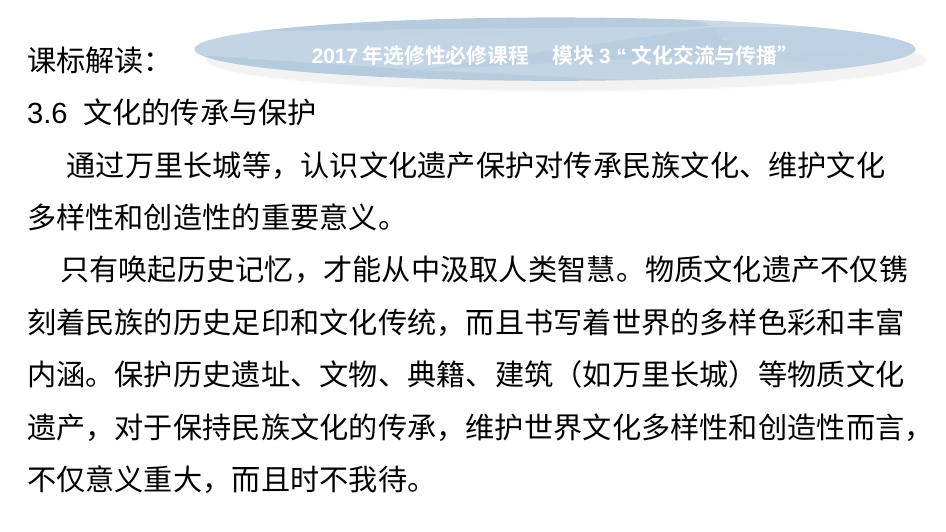

课标解读：
3.6 文化的传承与保护
     通过万里长城等，认识文化遗产保护对传承民族文化、维护文化多样性和创造性的重要意义。
    只有唤起历史记忆，才能从中汲取人类智慧。物质文化遗产不仅镌刻着民族的历史足印和文化传统，而且书写着世界的多样色彩和丰富内涵。保护历史遗址、文物、典籍、建筑（如万里长城）等物质文化遗产，对于保持民族文化的传承，维护世界文化多样性和创造性而言，不仅意义重大，而且时不我待。
2017年选修性必修课程     模块3 “文化交流与传播”